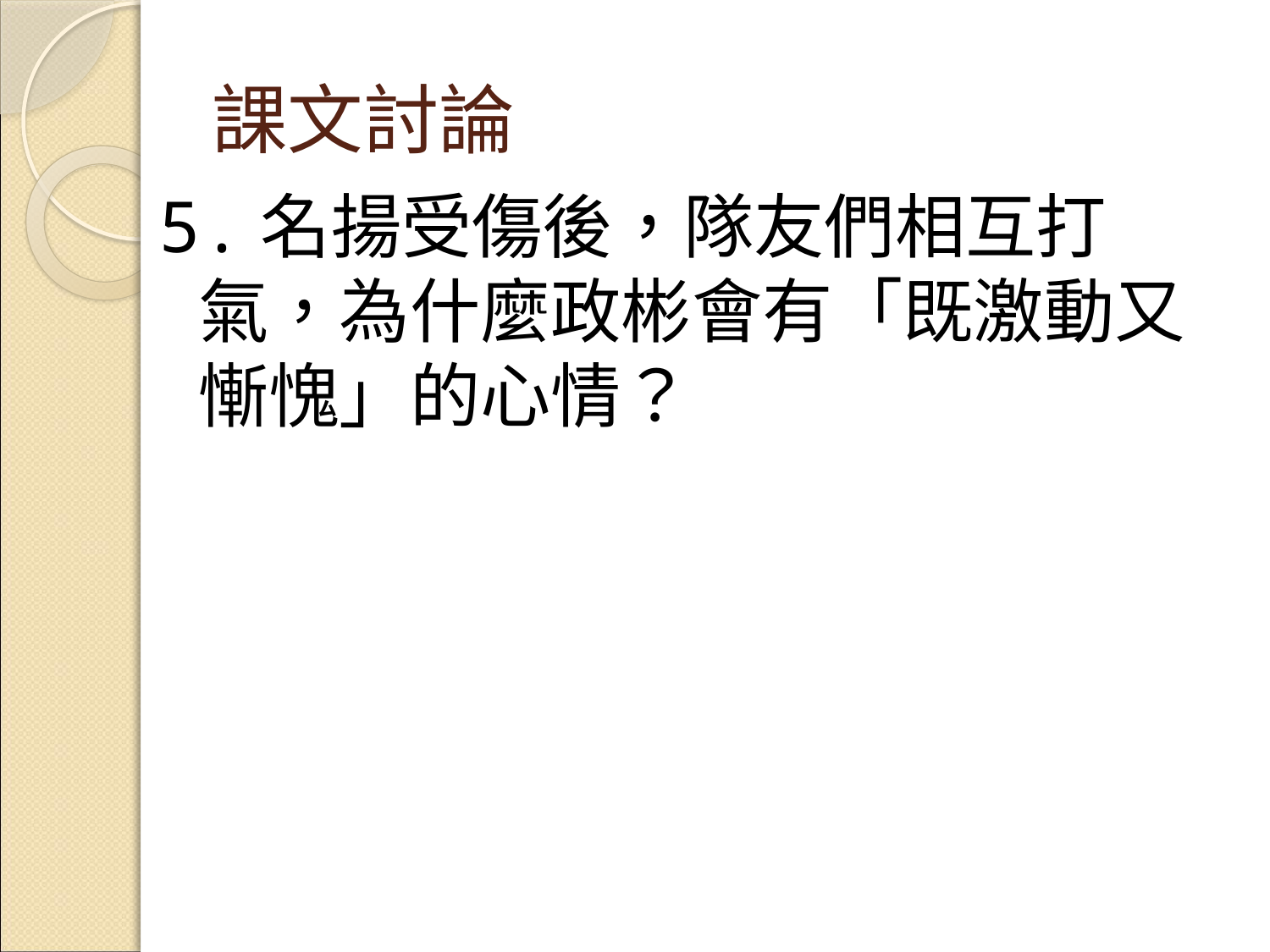

課文討論
5.名揚受傷後，隊友們相互打氣，為什麼政彬會有「既激動又慚愧」的心情？